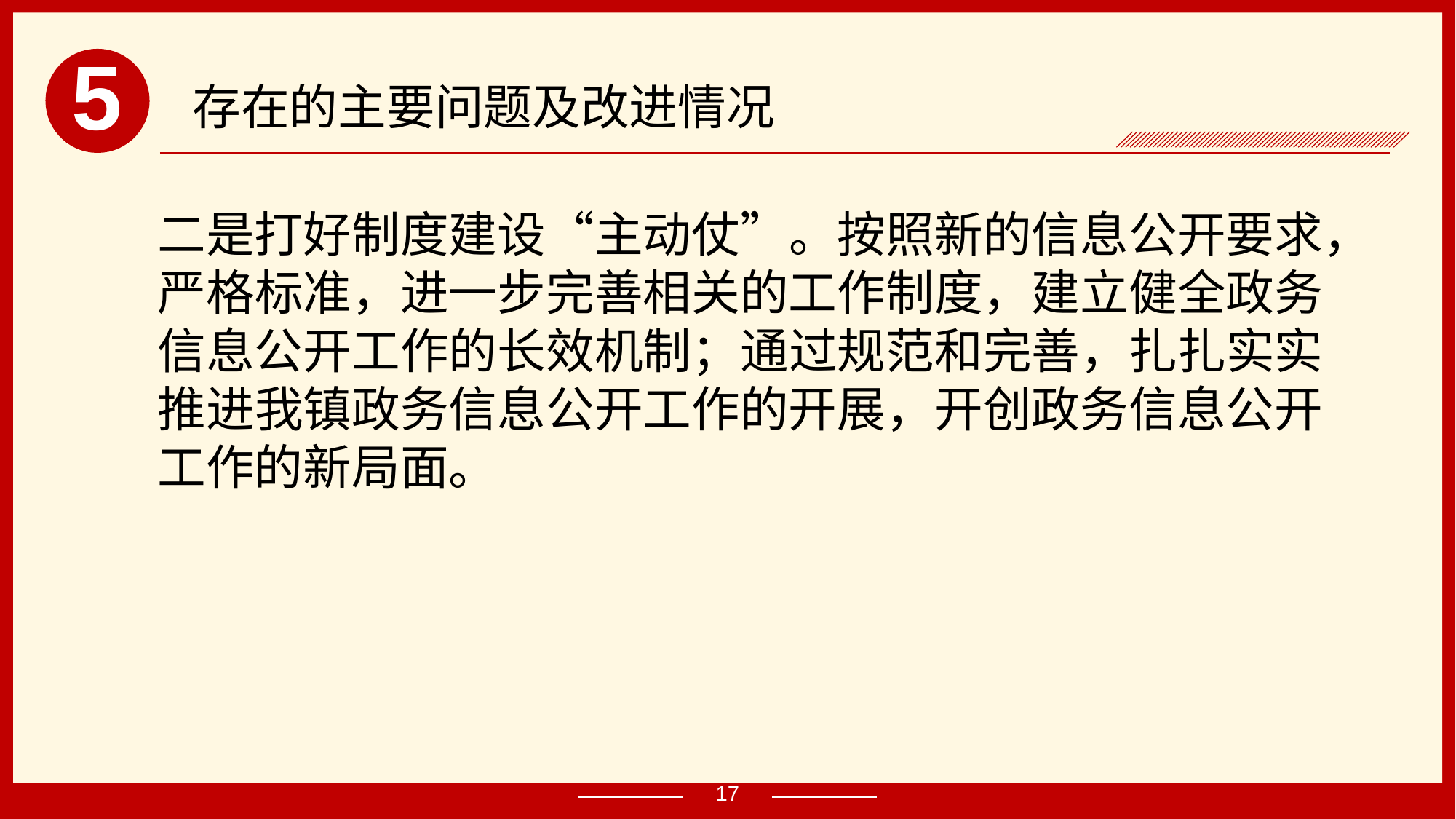

# 5
存在的主要问题及改进情况
二是打好制度建设“主动仗”。按照新的信息公开要求，严格标准，进一步完善相关的工作制度，建立健全政务信息公开工作的长效机制；通过规范和完善，扎扎实实推进我镇政务信息公开工作的开展，开创政务信息公开工作的新局面。
17